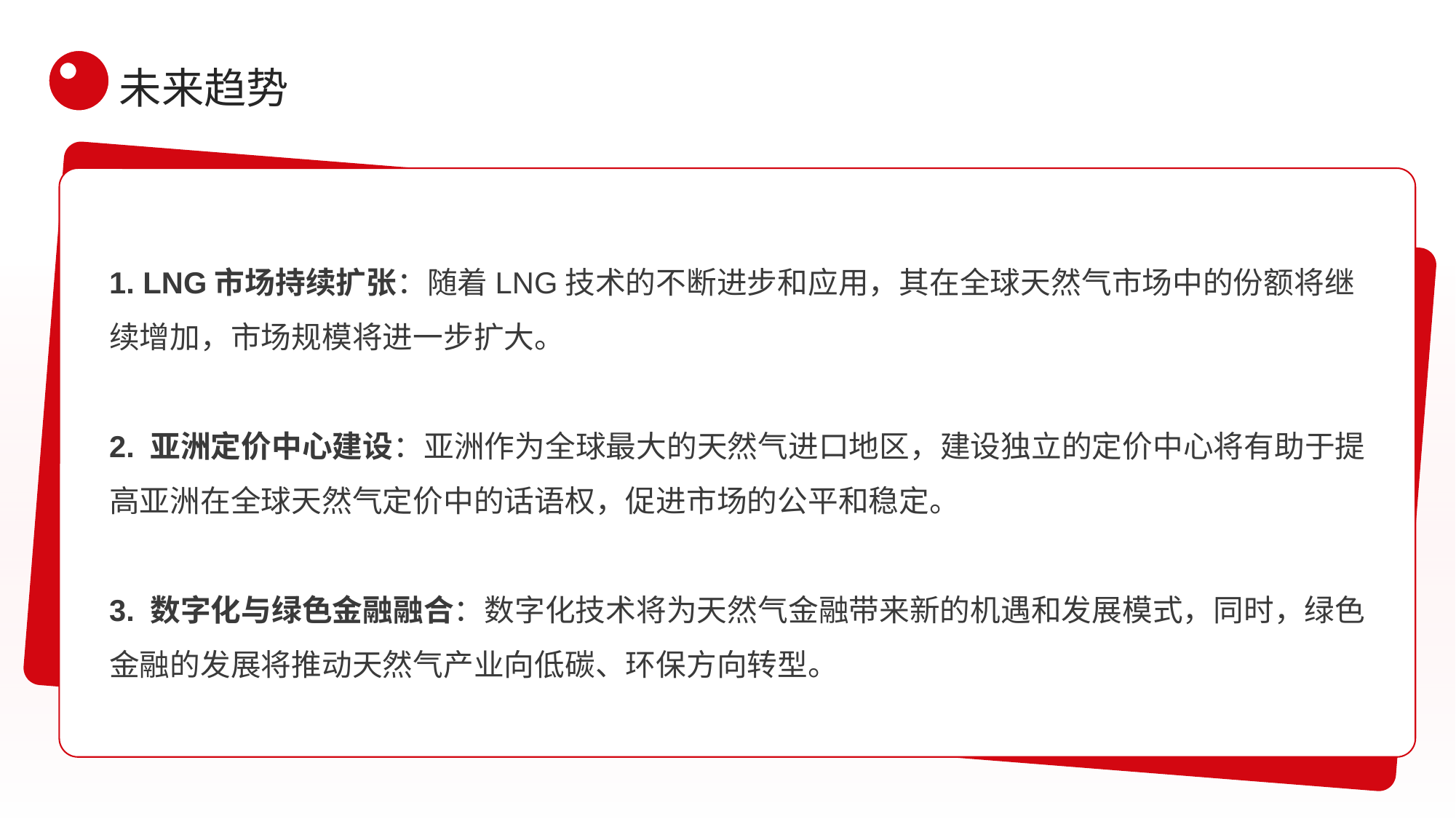

未来趋势

1. LNG市场持续扩张：随着LNG技术的不断进步和应用，其在全球天然气市场中的份额将继续增加，市场规模将进一步扩大。

2. 亚洲定价中心建设：亚洲作为全球最大的天然气进口地区，建设独立的定价中心将有助于提高亚洲在全球天然气定价中的话语权，促进市场的公平和稳定。

3. 数字化与绿色金融融合：数字化技术将为天然气金融带来新的机遇和发展模式，同时，绿色金融的发展将推动天然气产业向低碳、环保方向转型。